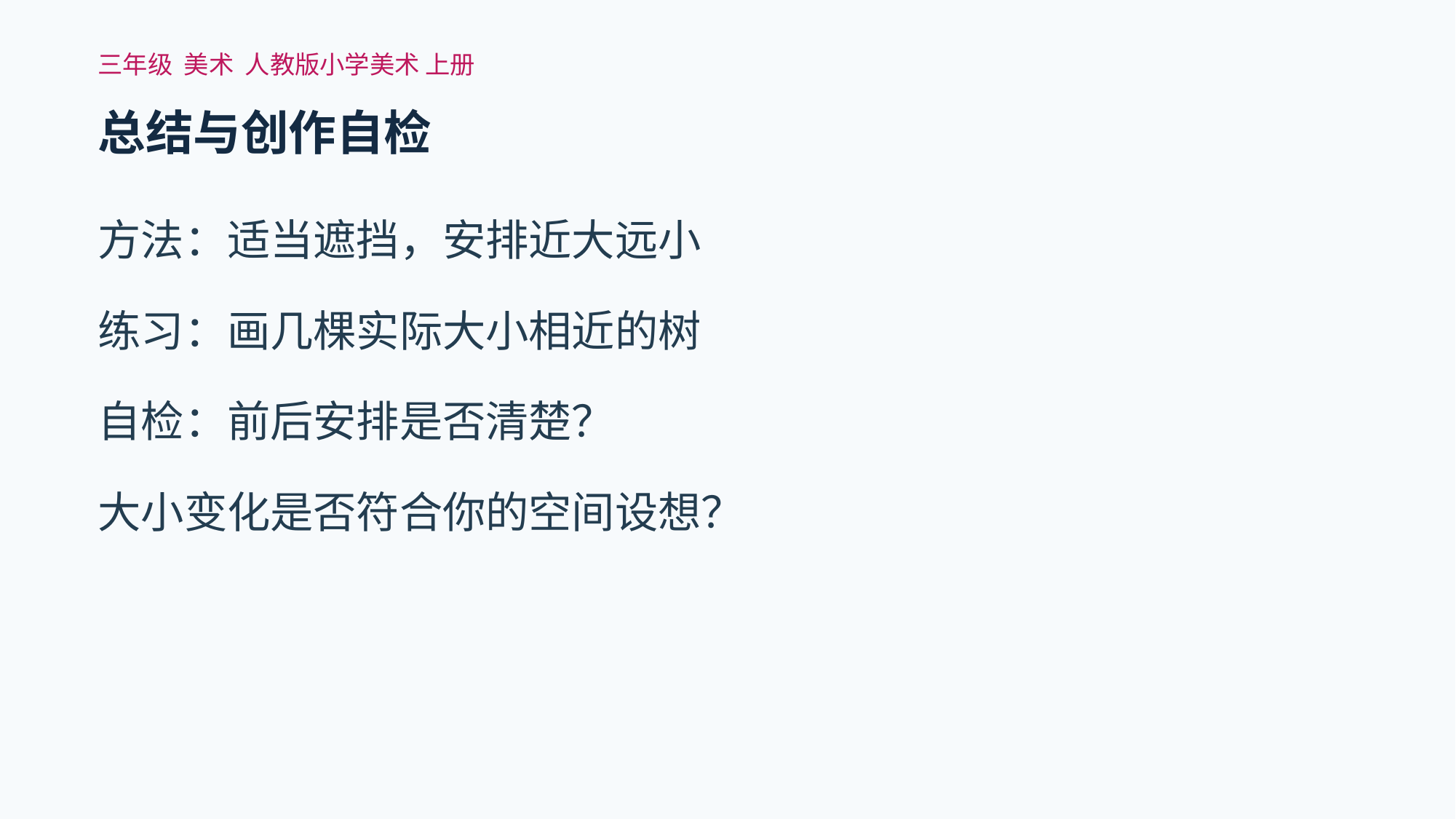

三年级  美术  人教版小学美术 上册
总结与创作自检
方法：适当遮挡，安排近大远小
练习：画几棵实际大小相近的树
自检：前后安排是否清楚？
大小变化是否符合你的空间设想？